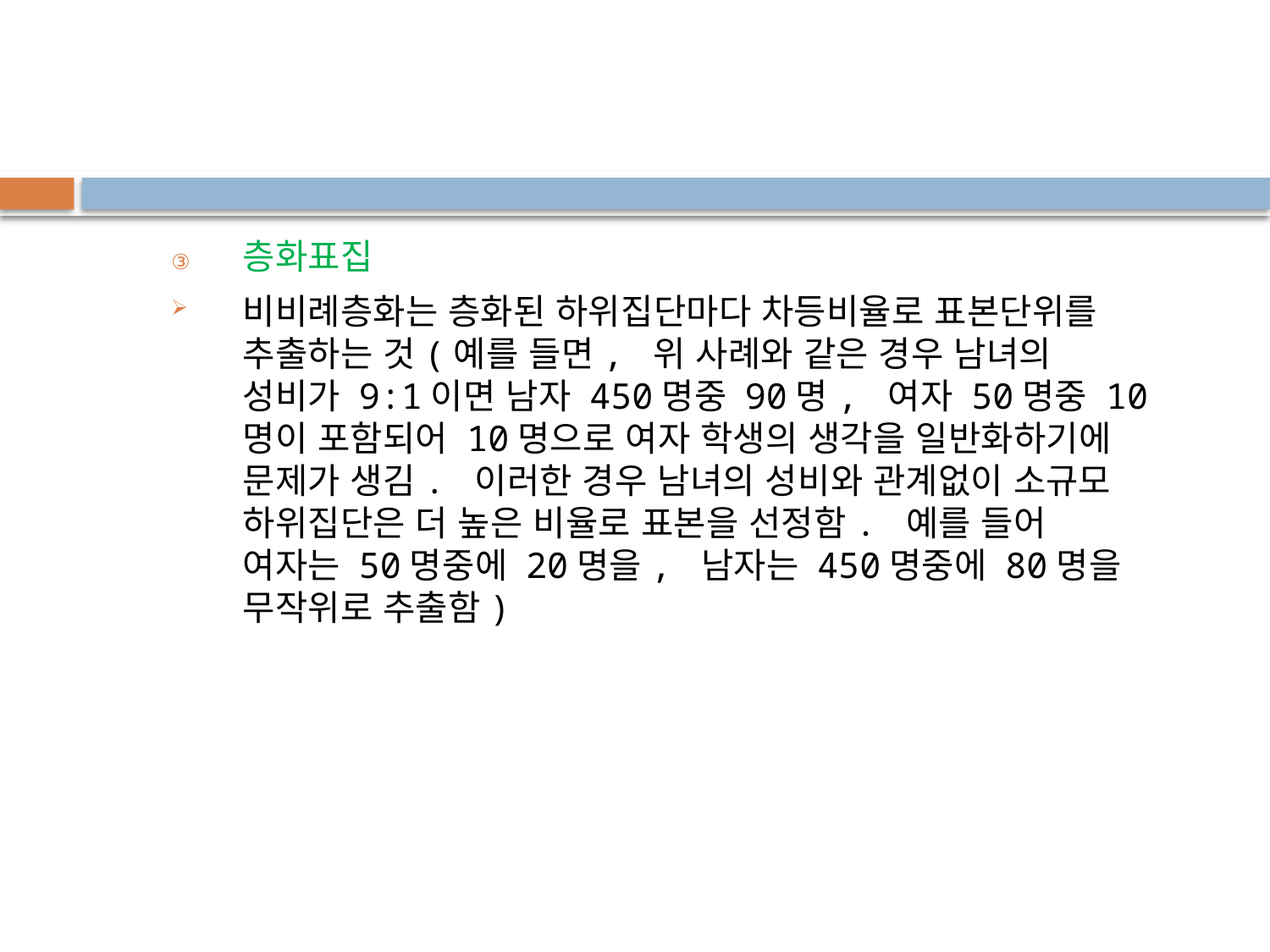

층화표집
비비례층화는 층화된 하위집단마다 차등비율로 표본단위를 추출하는 것(예를 들면, 위 사례와 같은 경우 남녀의 성비가 9:1이면 남자 450명중 90명, 여자 50명중 10명이 포함되어 10명으로 여자 학생의 생각을 일반화하기에 문제가 생김. 이러한 경우 남녀의 성비와 관계없이 소규모 하위집단은 더 높은 비율로 표본을 선정함. 예를 들어 여자는 50명중에 20명을, 남자는 450명중에 80명을 무작위로 추출함)